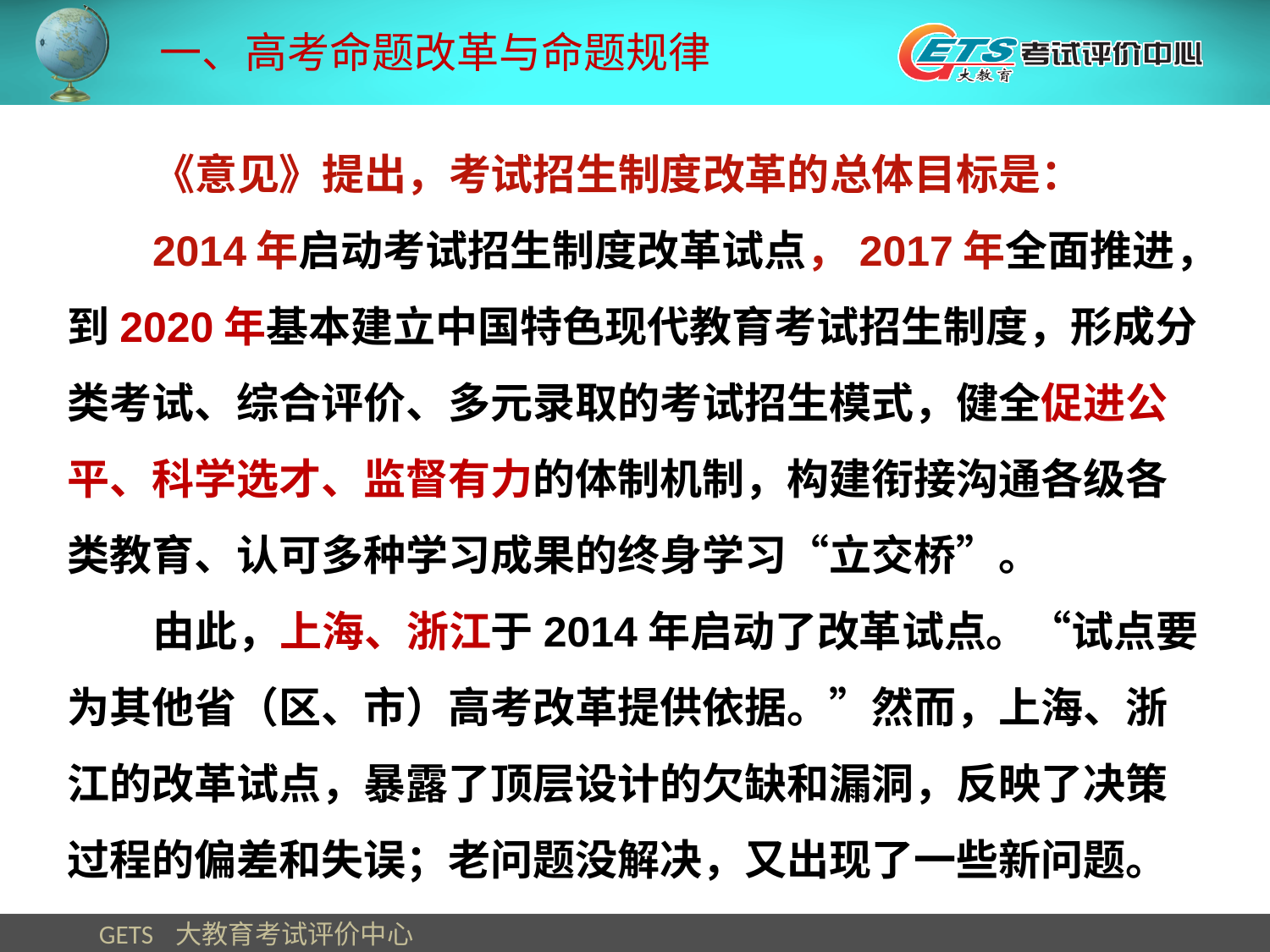

一、高考命题改革与命题规律
《意见》提出，考试招生制度改革的总体目标是：
2014年启动考试招生制度改革试点，2017年全面推进，到2020年基本建立中国特色现代教育考试招生制度，形成分类考试、综合评价、多元录取的考试招生模式，健全促进公平、科学选才、监督有力的体制机制，构建衔接沟通各级各类教育、认可多种学习成果的终身学习“立交桥”。
由此，上海、浙江于2014年启动了改革试点。“试点要为其他省（区、市）高考改革提供依据。”然而，上海、浙江的改革试点，暴露了顶层设计的欠缺和漏洞，反映了决策过程的偏差和失误；老问题没解决，又出现了一些新问题。